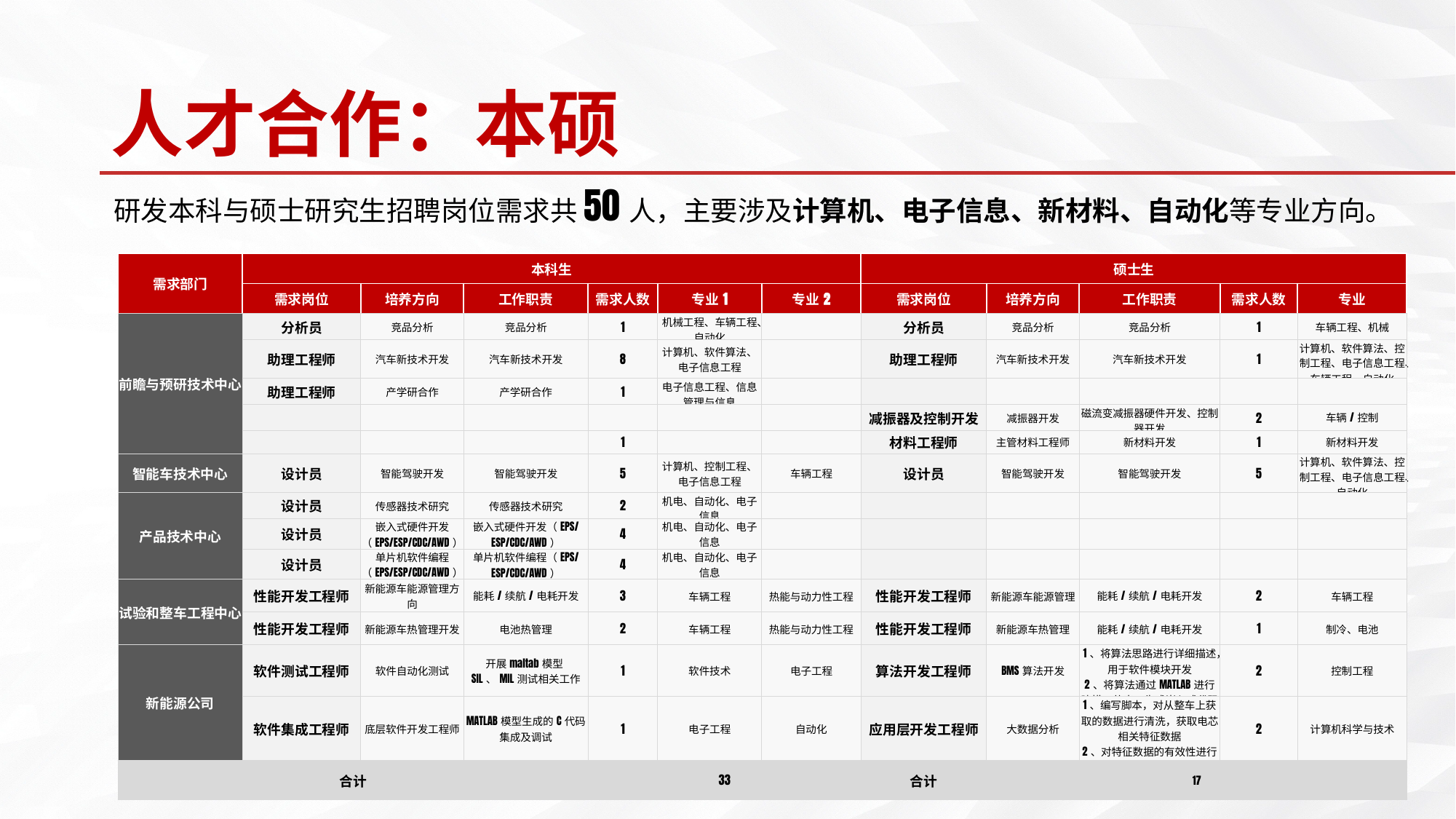

人才合作：本硕
研发本科与硕士研究生招聘岗位需求共50人，主要涉及计算机、电子信息、新材料、自动化等专业方向。
| 需求部门 | 本科生 |  |  |  |  |  | 硕士生 |  |  |  |  |
| --- | --- | --- | --- | --- | --- | --- | --- | --- | --- | --- | --- |
|  | 需求岗位 | 培养方向 | 工作职责 | 需求人数 | 专业1 | 专业2 | 需求岗位 | 培养方向 | 工作职责 | 需求人数 | 专业 |
| 前瞻与预研技术中心 | 分析员 | 竞品分析 | 竞品分析 | 1 | 机械工程、车辆工程、自动化 |  | 分析员 | 竞品分析 | 竞品分析 | 1 | 车辆工程、机械 |
|  | 助理工程师 | 汽车新技术开发 | 汽车新技术开发 | 8 | 计算机、软件算法、电子信息工程 |  | 助理工程师 | 汽车新技术开发 | 汽车新技术开发 | 1 | 计算机、软件算法、控制工程、电子信息工程、车辆工程、自动化 |
|  | 助理工程师 | 产学研合作 | 产学研合作 | 1 | 电子信息工程、信息管理与信息 |  |  |  |  |  |  |
|  |  |  |  |  |  |  | 减振器及控制开发 | 减振器开发 | 磁流变减振器硬件开发、控制器开发 | 2 | 车辆/控制 |
|  |  |  |  | 1 |  |  | 材料工程师 | 主管材料工程师 | 新材料开发 | 1 | 新材料开发 |
| 智能车技术中心 | 设计员 | 智能驾驶开发 | 智能驾驶开发 | 5 | 计算机、控制工程、电子信息工程 | 车辆工程 | 设计员 | 智能驾驶开发 | 智能驾驶开发 | 5 | 计算机、软件算法、控制工程、电子信息工程、自动化 |
| 产品技术中心 | 设计员 | 传感器技术研究 | 传感器技术研究 | 2 | 机电、自动化、电子信息 |  |  |  |  |  |  |
|  | 设计员 | 嵌入式硬件开发（EPS/ESP/CDC/AWD） | 嵌入式硬件开发（EPS/ESP/CDC/AWD） | 4 | 机电、自动化、电子信息 |  |  |  |  |  |  |
|  | 设计员 | 单片机软件编程（EPS/ESP/CDC/AWD） | 单片机软件编程（EPS/ESP/CDC/AWD） | 4 | 机电、自动化、电子信息 |  |  |  |  |  |  |
| 试验和整车工程中心 | 性能开发工程师 | 新能源车能源管理方向 | 能耗/续航/电耗开发 | 3 | 车辆工程 | 热能与动力性工程 | 性能开发工程师 | 新能源车能源管理 | 能耗/续航/电耗开发 | 2 | 车辆工程 |
|  | 性能开发工程师 | 新能源车热管理开发 | 电池热管理 | 2 | 车辆工程 | 热能与动力性工程 | 性能开发工程师 | 新能源车热管理 | 能耗/续航/电耗开发 | 1 | 制冷、电池 |
| 新能源公司 | 软件测试工程师 | 软件自动化测试 | 开展maltab模型SIL、MIL测试相关工作 | 1 | 软件技术 | 电子工程 | 算法开发工程师 | BMS算法开发 | 1、将算法思路进行详细描述，用于软件模块开发 2、将算法通过MATLAB进行建模、仿真、生成嵌入式代码 | 2 | 控制工程 |
|  | 软件集成工程师 | 底层软件开发工程师 | MATLAB模型生成的C代码集成及调试 | 1 | 电子工程 | 自动化 | 应用层开发工程师 | 大数据分析 | 1、编写脚本，对从整车上获取的数据进行清洗，获取电芯相关特征数据 2、对特征数据的有效性进行验证并编写相关过程文档 | 2 | 计算机科学与技术 |
| 合计 |  |  |  | 33 |  |  | 合计 | 17 |  |  |  |